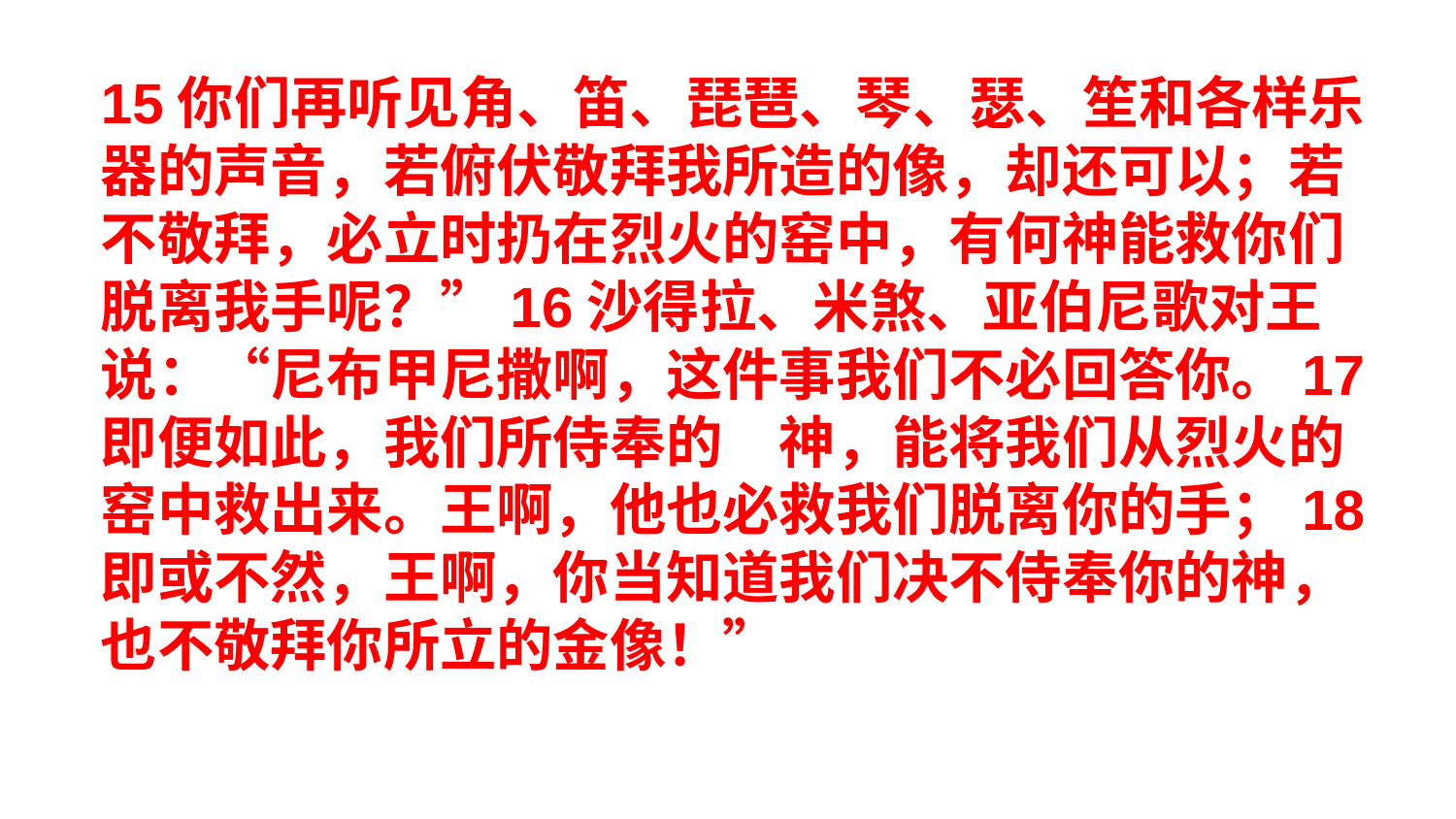

15你们再听见角、笛、琵琶、琴、瑟、笙和各样乐器的声音，若俯伏敬拜我所造的像，却还可以；若不敬拜，必立时扔在烈火的窑中，有何神能救你们脱离我手呢？”16沙得拉、米煞、亚伯尼歌对王说：“尼布甲尼撒啊，这件事我们不必回答你。17即便如此，我们所侍奉的　神，能将我们从烈火的窑中救出来。王啊，他也必救我们脱离你的手；18即或不然，王啊，你当知道我们决不侍奉你的神，也不敬拜你所立的金像！”